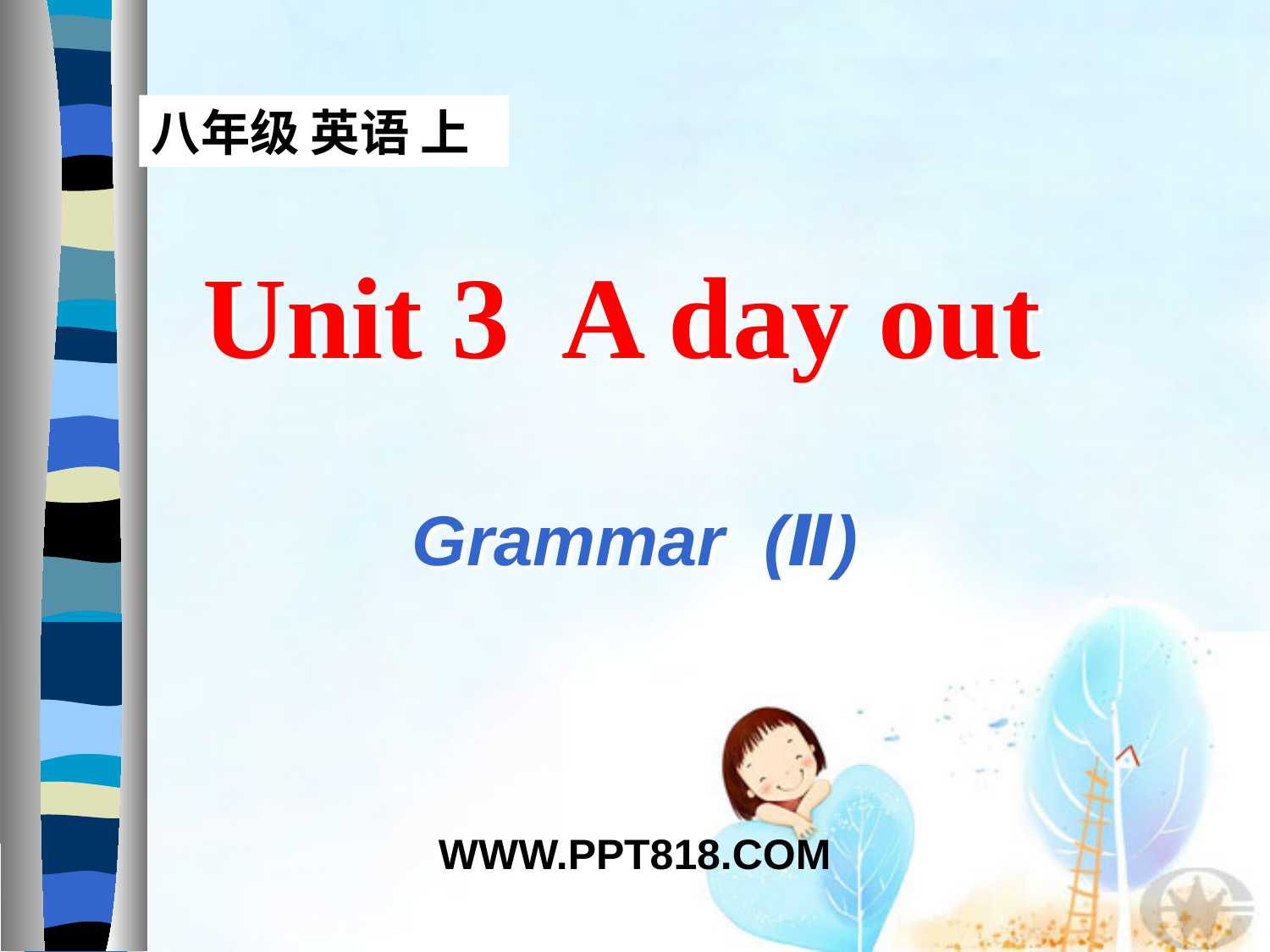

八年级 英语 上
Unit 3  A day out

Grammar  (Ⅱ)
WWW.PPT818.COM